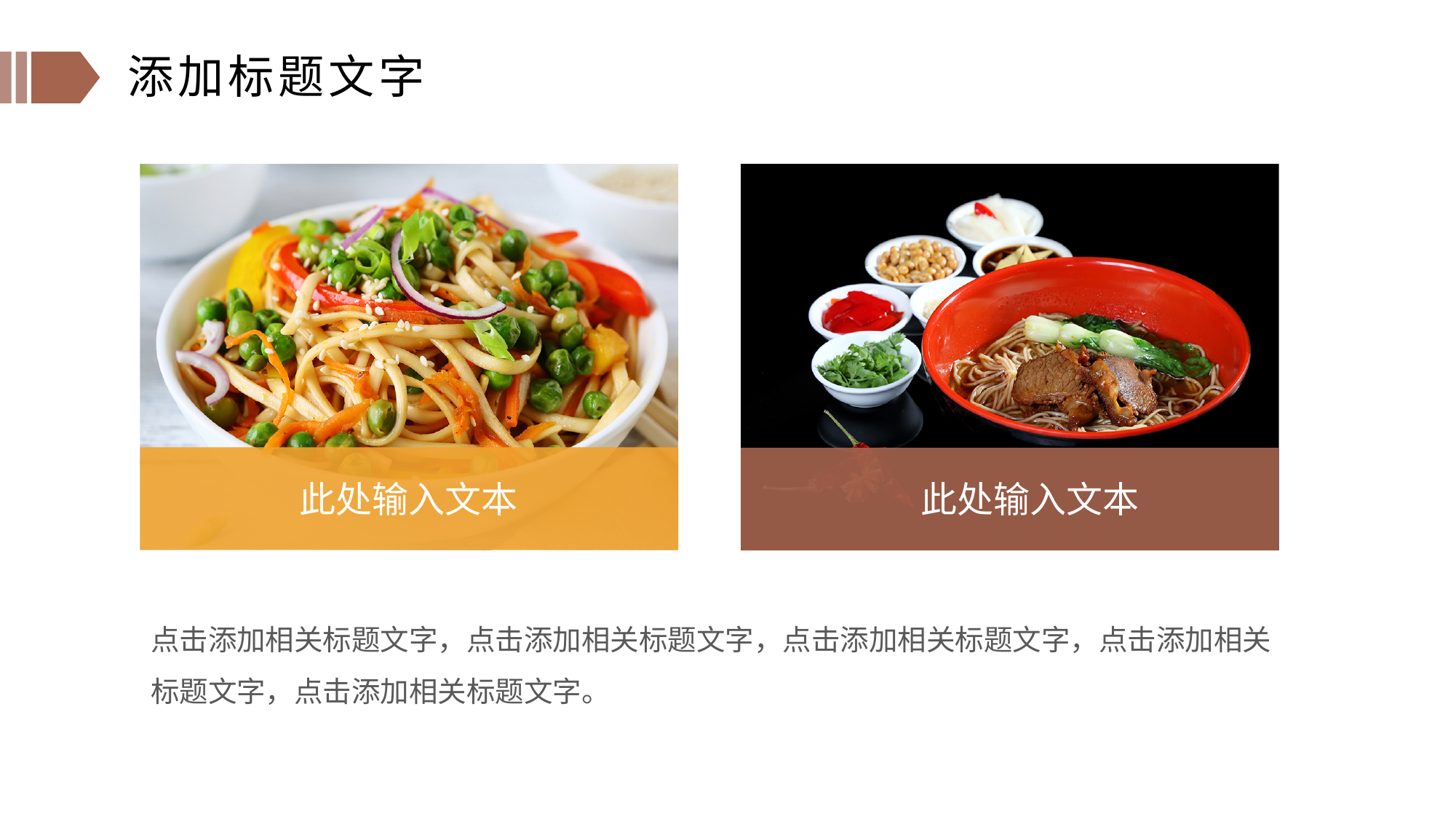

添加标题文字

此处输入文本
此处输入文本
点击添加相关标题文字，点击添加相关标题文字，点击添加相关标题文字，点击添加相关标题文字，点击添加相关标题文字。